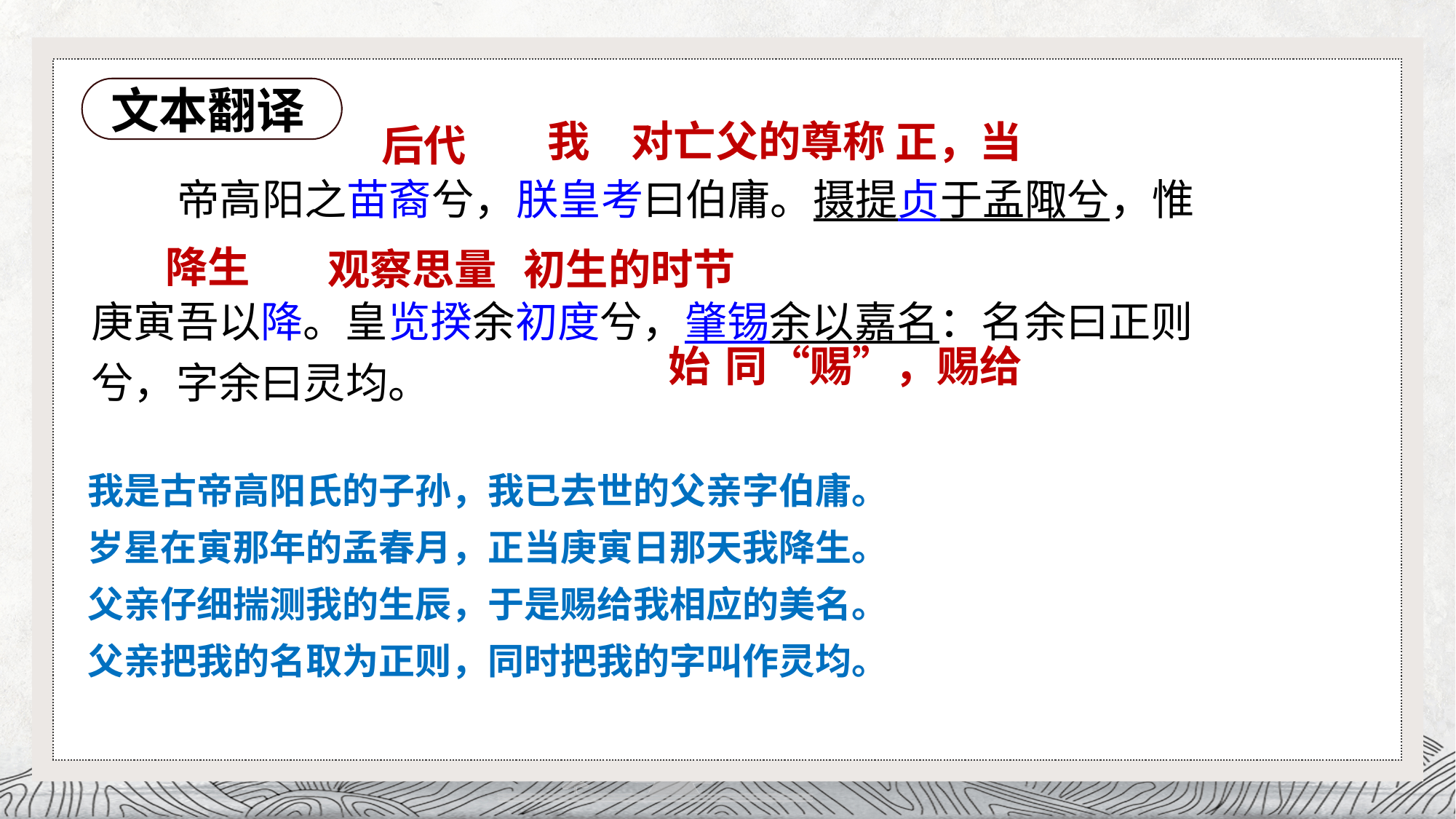

# 文本翻译
我
对亡父的尊称
正，当
后代
帝高阳之苗裔兮，朕皇考曰伯庸。摄提贞于孟陬兮，惟

庚寅吾以降。皇览揆余初度兮，肇锡余以嘉名：名余曰正则
兮，字余曰灵均。
降生
观察
思量
初生的时节
始
同“赐”，赐给
我是古帝高阳氏的子孙，我已去世的父亲字伯庸。
岁星在寅那年的孟春月，正当庚寅日那天我降生。
父亲仔细揣测我的生辰，于是赐给我相应的美名。
父亲把我的名取为正则，同时把我的字叫作灵均。